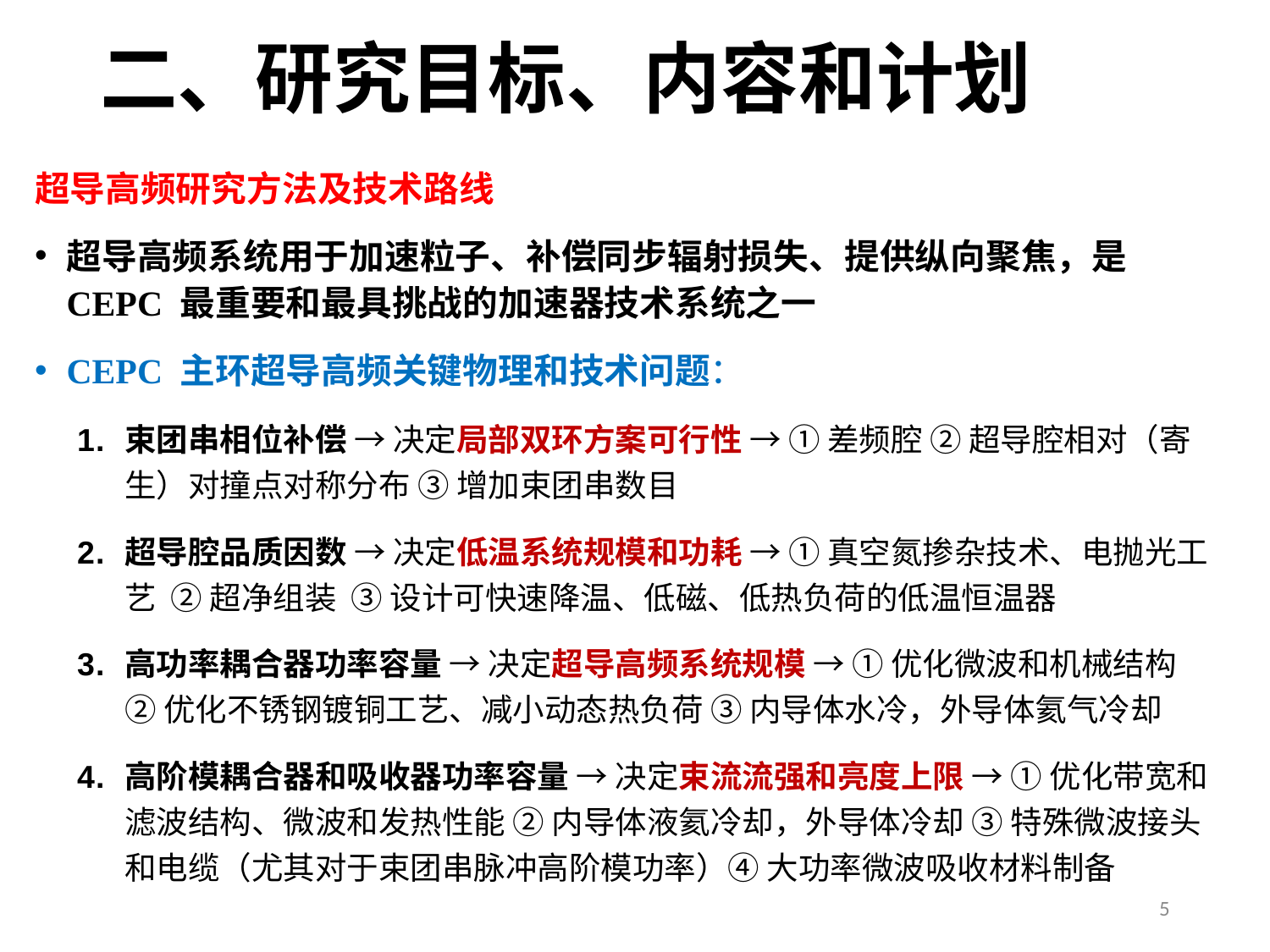

# 二、研究目标、内容和计划
超导高频研究方法及技术路线
超导高频系统用于加速粒子、补偿同步辐射损失、提供纵向聚焦，是 CEPC 最重要和最具挑战的加速器技术系统之一
CEPC 主环超导高频关键物理和技术问题：
束团串相位补偿 → 决定局部双环方案可行性 → ① 差频腔 ② 超导腔相对（寄生）对撞点对称分布 ③ 增加束团串数目
超导腔品质因数 → 决定低温系统规模和功耗 → ① 真空氮掺杂技术、电抛光工艺  ② 超净组装  ③ 设计可快速降温、低磁、低热负荷的低温恒温器
高功率耦合器功率容量 → 决定超导高频系统规模 → ① 优化微波和机械结构  ② 优化不锈钢镀铜工艺、减小动态热负荷 ③ 内导体水冷，外导体氦气冷却
高阶模耦合器和吸收器功率容量 → 决定束流流强和亮度上限 → ① 优化带宽和滤波结构、微波和发热性能 ② 内导体液氦冷却，外导体冷却 ③ 特殊微波接头和电缆（尤其对于束团串脉冲高阶模功率）④ 大功率微波吸收材料制备
5